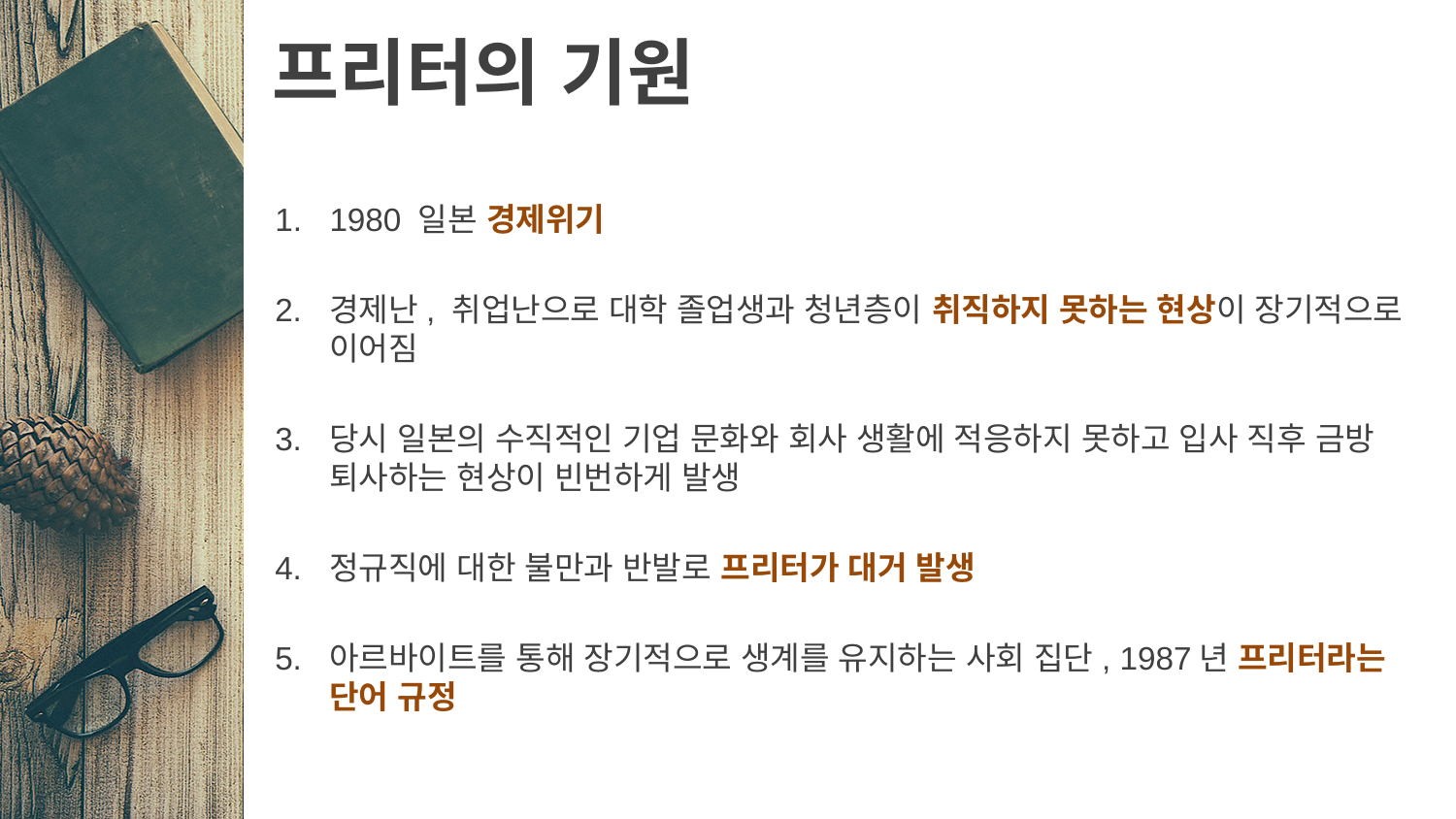

# 프리터의 기원
1980 일본 경제위기

경제난, 취업난으로 대학 졸업생과 청년층이 취직하지 못하는 현상이 장기적으로 이어짐

당시 일본의 수직적인 기업 문화와 회사 생활에 적응하지 못하고 입사 직후 금방 퇴사하는 현상이 빈번하게 발생

정규직에 대한 불만과 반발로 프리터가 대거 발생

아르바이트를 통해 장기적으로 생계를 유지하는 사회 집단, 1987년 프리터라는 단어 규정